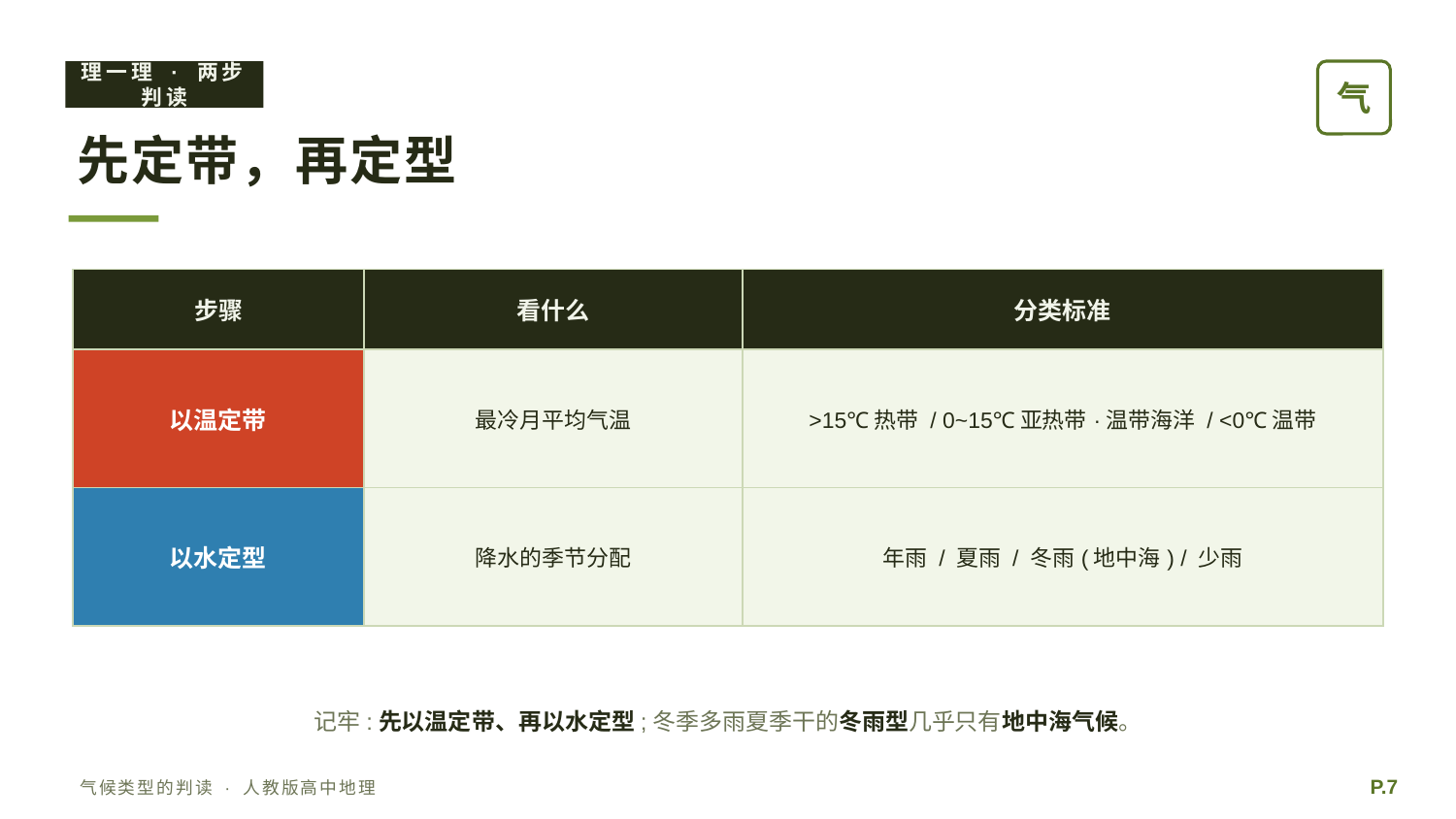

理一理 · 两步判读
气

先定带，再定型

| 步骤 | 看什么 | 分类标准 |
| --- | --- | --- |
| 以温定带 | 最冷月平均气温 | >15℃热带 / 0~15℃亚热带·温带海洋 / <0℃温带 |
| 以水定型 | 降水的季节分配 | 年雨 / 夏雨 / 冬雨(地中海) / 少雨 |
记牢:先以温定带、再以水定型;冬季多雨夏季干的冬雨型几乎只有地中海气候。
P.7
气候类型的判读 · 人教版高中地理